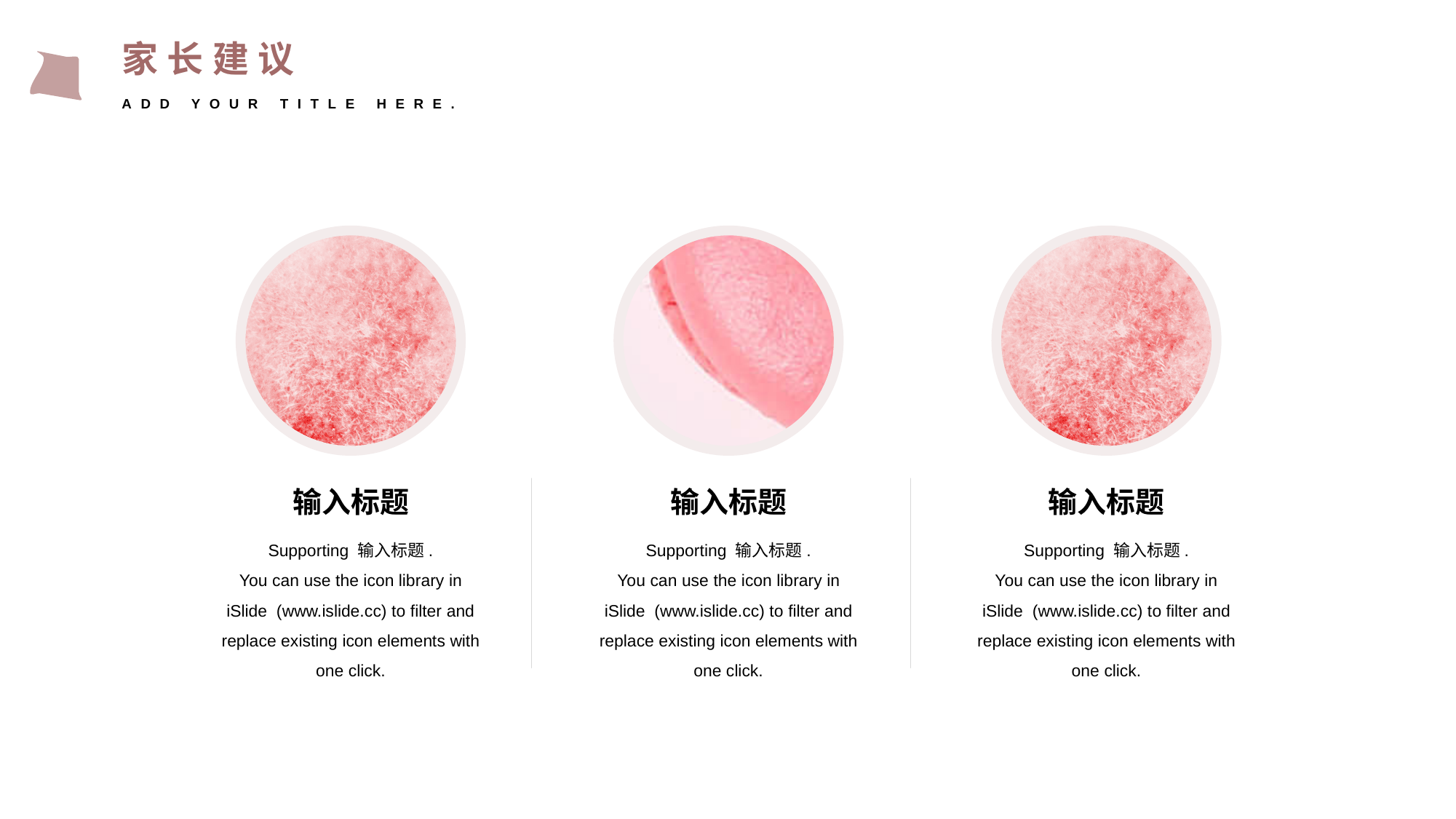

家长建议
ADD YOUR TITLE HERE.

输入标题
Supporting 输入标题.
You can use the icon library in iSlide  (www.islide.cc) to filter and replace existing icon elements with one click.
输入标题
Supporting 输入标题.
You can use the icon library in iSlide  (www.islide.cc) to filter and replace existing icon elements with one click.
输入标题
Supporting 输入标题.
You can use the icon library in iSlide  (www.islide.cc) to filter and replace existing icon elements with one click.